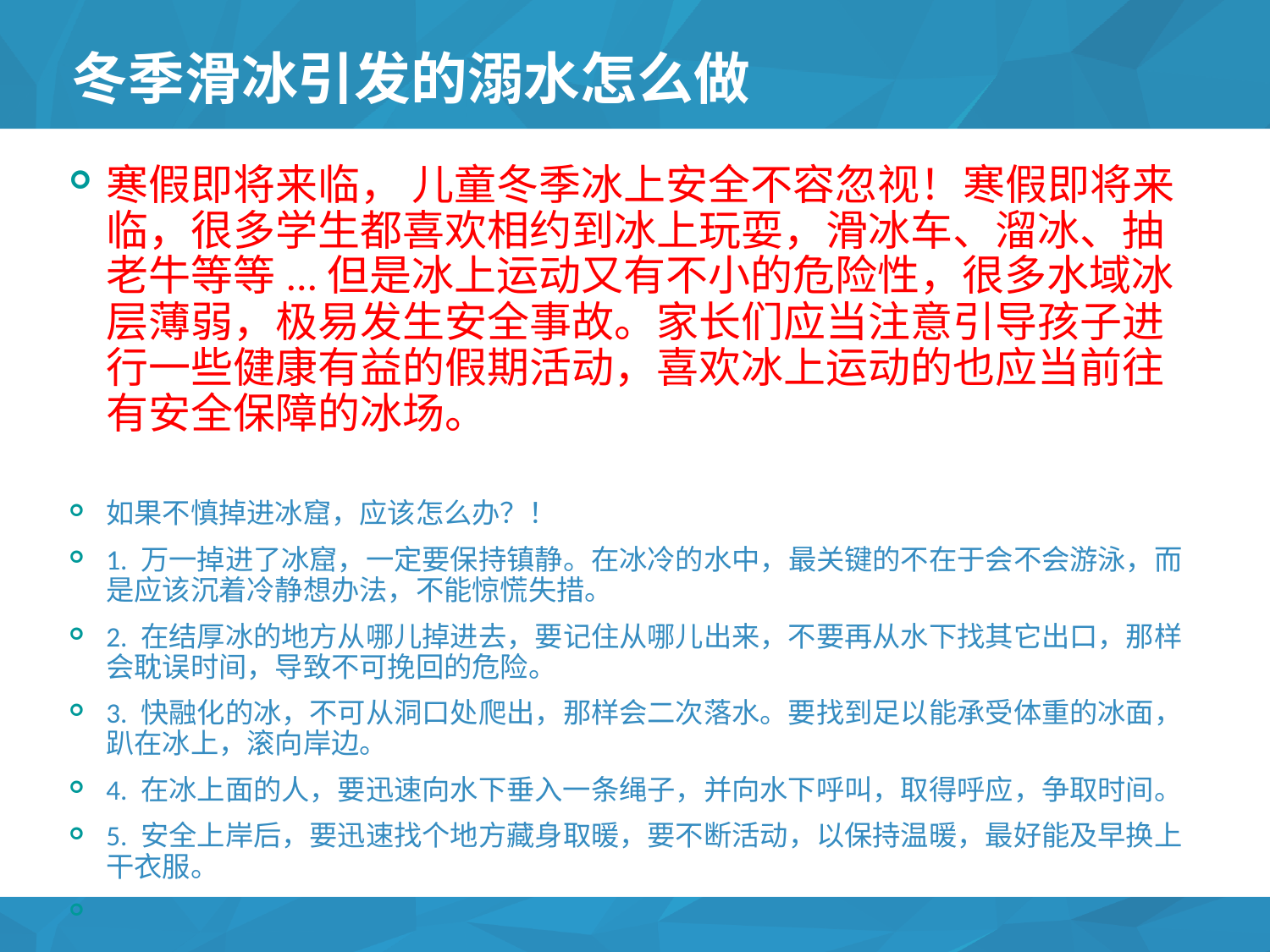

# 冬季滑冰引发的溺水怎么做
寒假即将来临， 儿童冬季冰上安全不容忽视！寒假即将来临，很多学生都喜欢相约到冰上玩耍，滑冰车、溜冰、抽老牛等等...但是冰上运动又有不小的危险性，很多水域冰层薄弱，极易发生安全事故。家长们应当注意引导孩子进行一些健康有益的假期活动，喜欢冰上运动的也应当前往有安全保障的冰场。

如果不慎掉进冰窟，应该怎么办？！
1. 万一掉进了冰窟，一定要保持镇静。在冰冷的水中，最关键的不在于会不会游泳，而是应该沉着冷静想办法，不能惊慌失措。
2. 在结厚冰的地方从哪儿掉进去，要记住从哪儿出来，不要再从水下找其它出口，那样会耽误时间，导致不可挽回的危险。
3. 快融化的冰，不可从洞口处爬出，那样会二次落水。要找到足以能承受体重的冰面，趴在冰上，滚向岸边。
4. 在冰上面的人，要迅速向水下垂入一条绳子，并向水下呼叫，取得呼应，争取时间。
5. 安全上岸后，要迅速找个地方藏身取暖，要不断活动，以保持温暖，最好能及早换上干衣服。